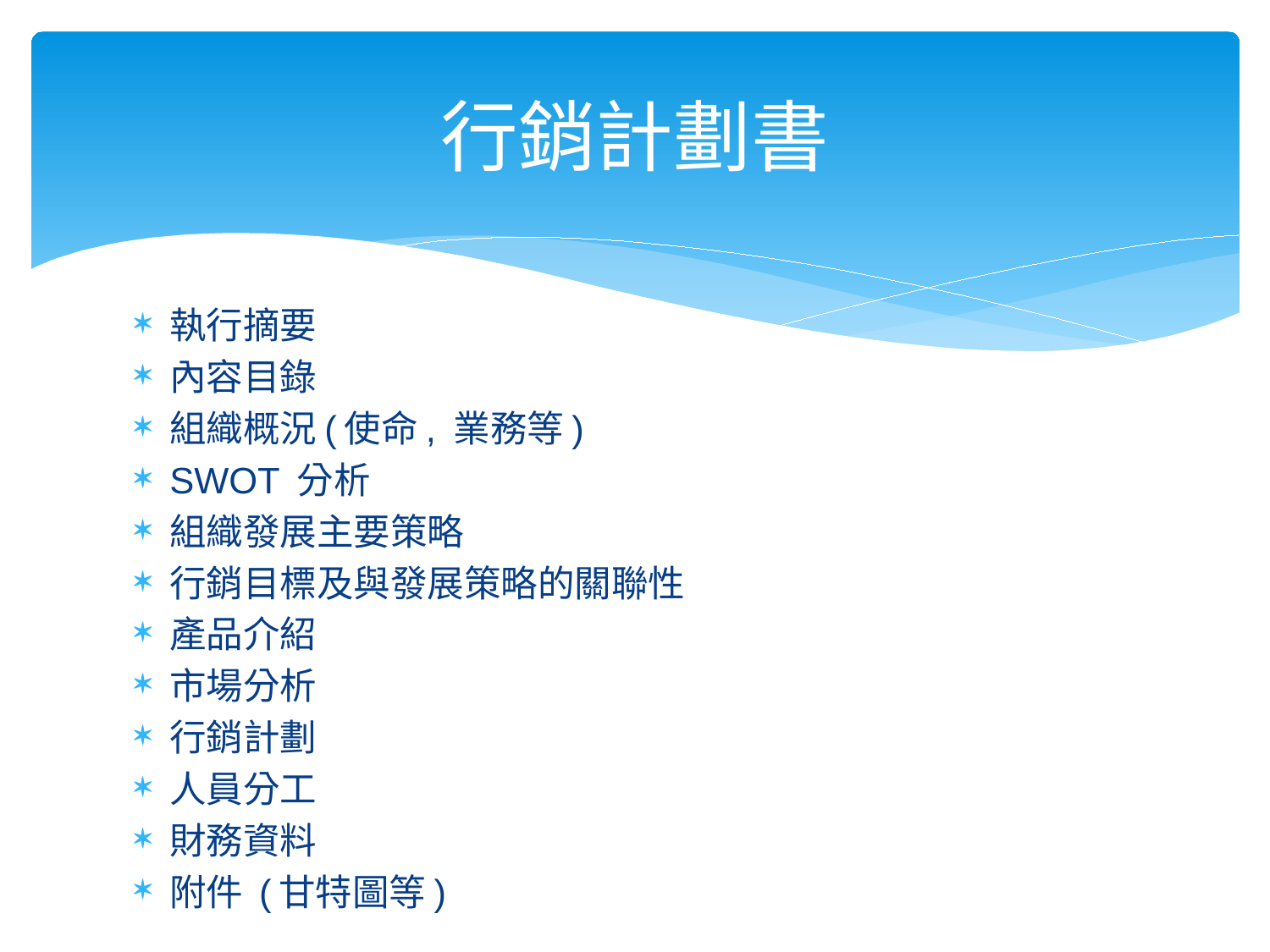

# 行銷計劃書
執行摘要
內容目錄
組織概況(使命, 業務等)
SWOT 分析
組織發展主要策略
行銷目標及與發展策略的關聯性
產品介紹
市場分析
行銷計劃
人員分工
財務資料
附件 (甘特圖等)